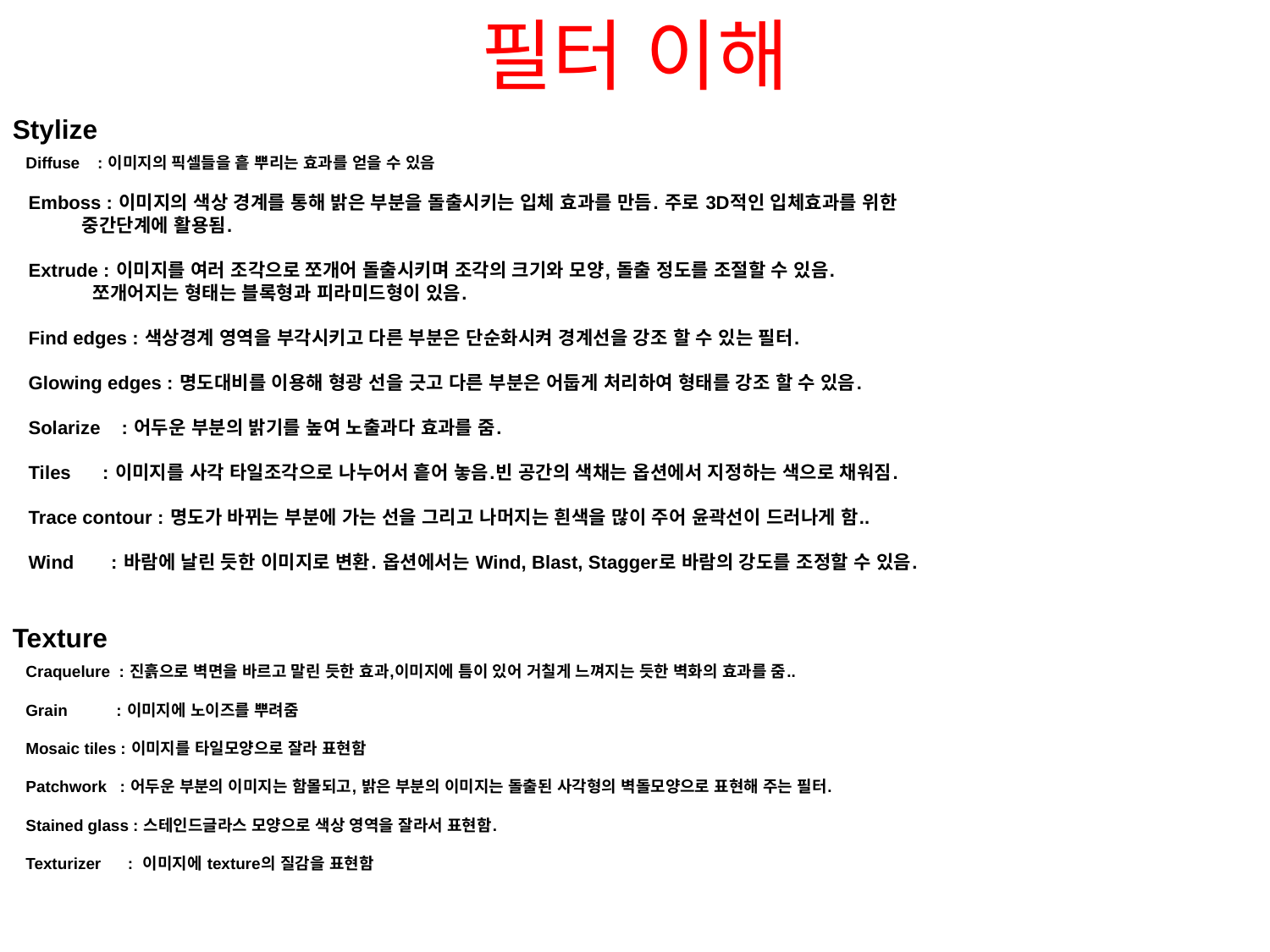

필터 이해

Stylize
   Diffuse    : 이미지의 픽셀들을 흩 뿌리는 효과를 얻을 수 있음
   Emboss : 이미지의 색상 경계를 통해 밝은 부분을 돌출시키는 입체 효과를 만듬. 주로 3D적인 입체효과를 위한
             중간단계에 활용됨.
   Extrude : 이미지를 여러 조각으로 쪼개어 돌출시키며 조각의 크기와 모양, 돌출 정도를 조절할 수 있음.
               쪼개어지는 형태는 블록형과 피라미드형이 있음.
   Find edges : 색상경계 영역을 부각시키고 다른 부분은 단순화시켜 경계선을 강조 할 수 있는 필터.
   Glowing edges : 명도대비를 이용해 형광 선을 긋고 다른 부분은 어둡게 처리하여 형태를 강조 할 수 있음.
   Solarize    : 어두운 부분의 밝기를 높여 노출과다 효과를 줌.
   Tiles      : 이미지를 사각 타일조각으로 나누어서 흩어 놓음.빈 공간의 색채는 옵션에서 지정하는 색으로 채워짐.
   Trace contour : 명도가 바뀌는 부분에 가는 선을 그리고 나머지는 흰색을 많이 주어 윤곽선이 드러나게 함..
   Wind       : 바람에 날린 듯한 이미지로 변환. 옵션에서는 Wind, Blast, Stagger로 바람의 강도를 조정할 수 있음.

Texture
   Craquelure  : 진흙으로 벽면을 바르고 말린 듯한 효과,이미지에 틈이 있어 거칠게 느껴지는 듯한 벽화의 효과를 줌..
   Grain           : 이미지에 노이즈를 뿌려줌
   Mosaic tiles : 이미지를 타일모양으로 잘라 표현함
   Patchwork   : 어두운 부분의 이미지는 함몰되고, 밝은 부분의 이미지는 돌출된 사각형의 벽돌모양으로 표현해 주는 필터.
   Stained glass : 스테인드글라스 모양으로 색상 영역을 잘라서 표현함.
   Texturizer      :  이미지에 texture의 질감을 표현함